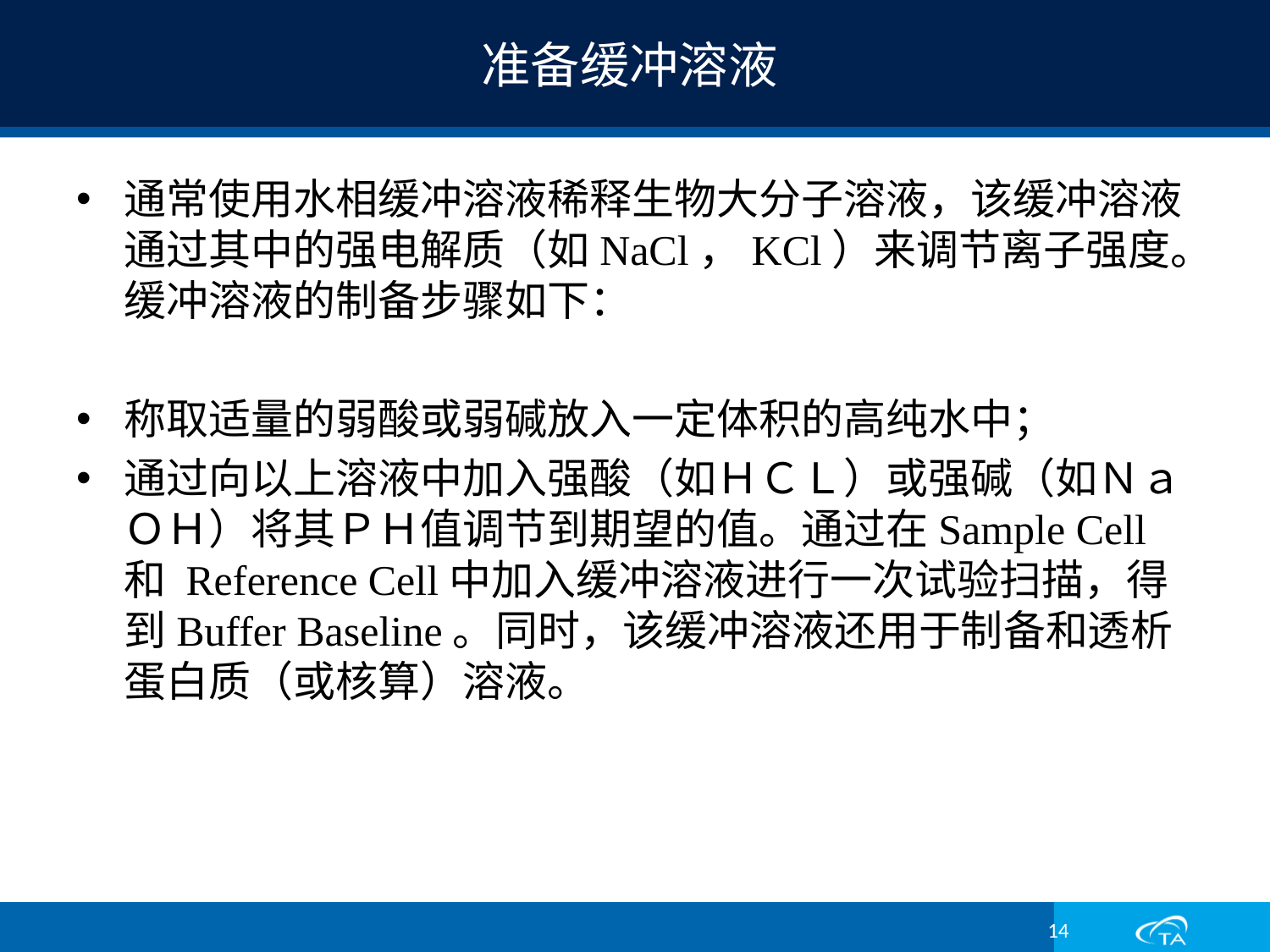

# 准备缓冲溶液
通常使用水相缓冲溶液稀释生物大分子溶液，该缓冲溶液通过其中的强电解质（如NaCl，KCl）来调节离子强度。缓冲溶液的制备步骤如下：

称取适量的弱酸或弱碱放入一定体积的高纯水中；
通过向以上溶液中加入强酸（如ＨＣＬ）或强碱（如ＮａＯＨ）将其ＰＨ值调节到期望的值。通过在Sample Cell和 Reference Cell中加入缓冲溶液进行一次试验扫描，得到Buffer Baseline。同时，该缓冲溶液还用于制备和透析蛋白质（或核算）溶液。

14